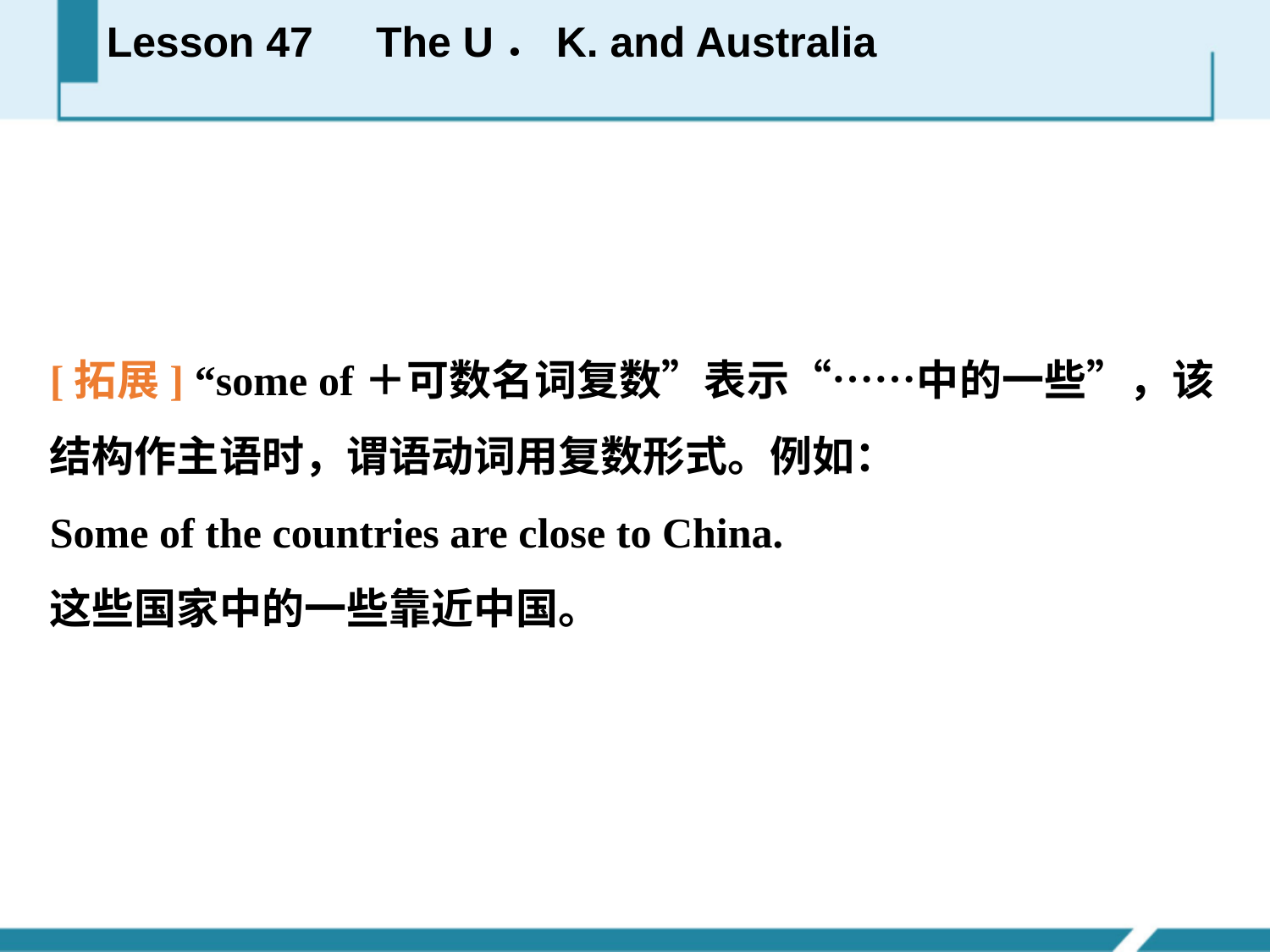

Lesson 47　The U．K. and Australia
[拓展] “some of＋可数名词复数”表示“……中的一些”，该结构作主语时，谓语动词用复数形式。例如：
Some of the countries are close to China.
这些国家中的一些靠近中国。